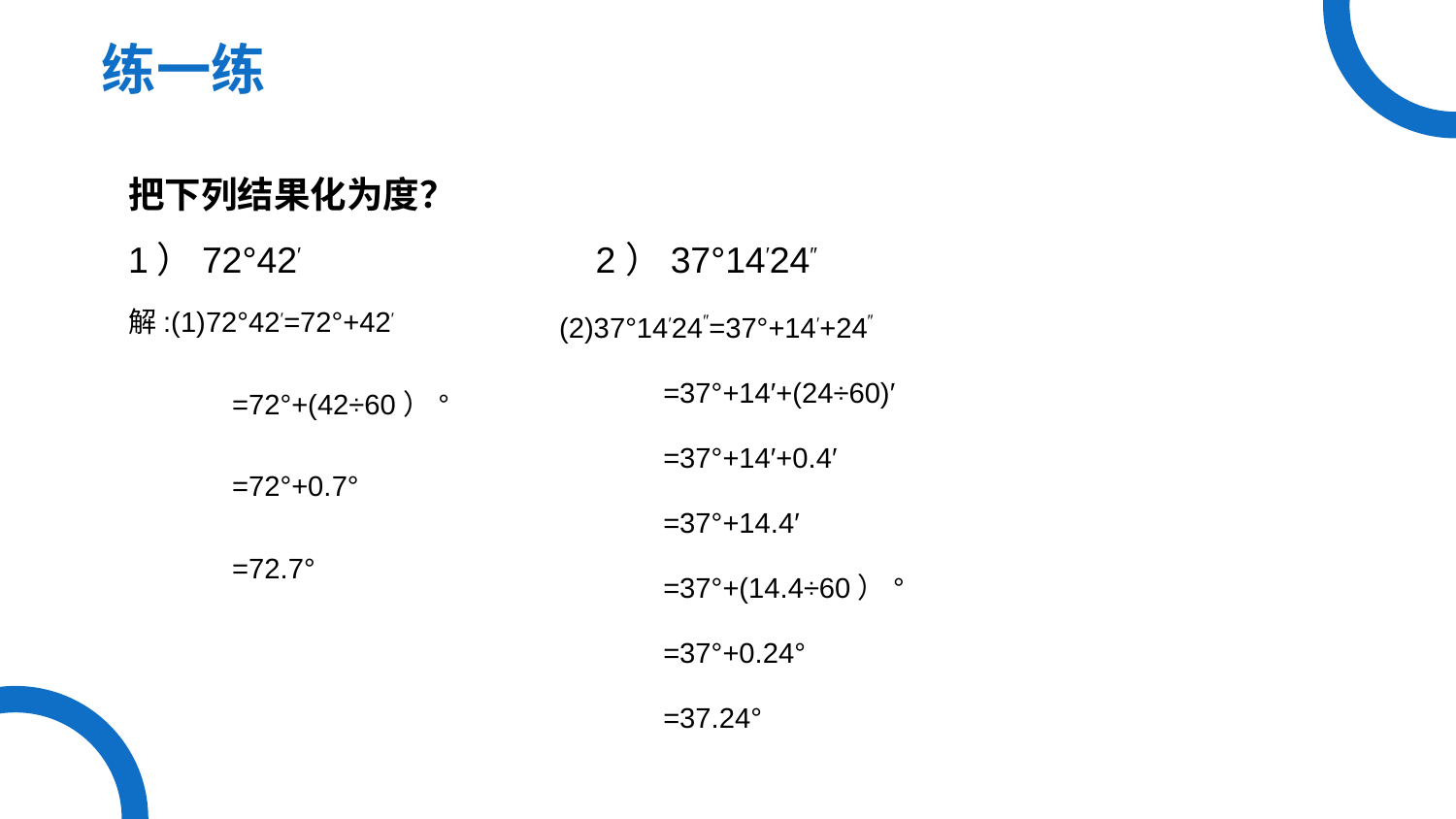

练一练
把下列结果化为度？
1）72°42′                             2）37°14′24″

解:(1)72°42′=72°+42′
             =72°+(42÷60）°
             =72°+0.7°
             =72.7°
(2)37°14′24″=37°+14′+24″
             =37°+14′+(24÷60)′
             =37°+14′+0.4′
             =37°+14.4′
             =37°+(14.4÷60）°
             =37°+0.24°
             =37.24°